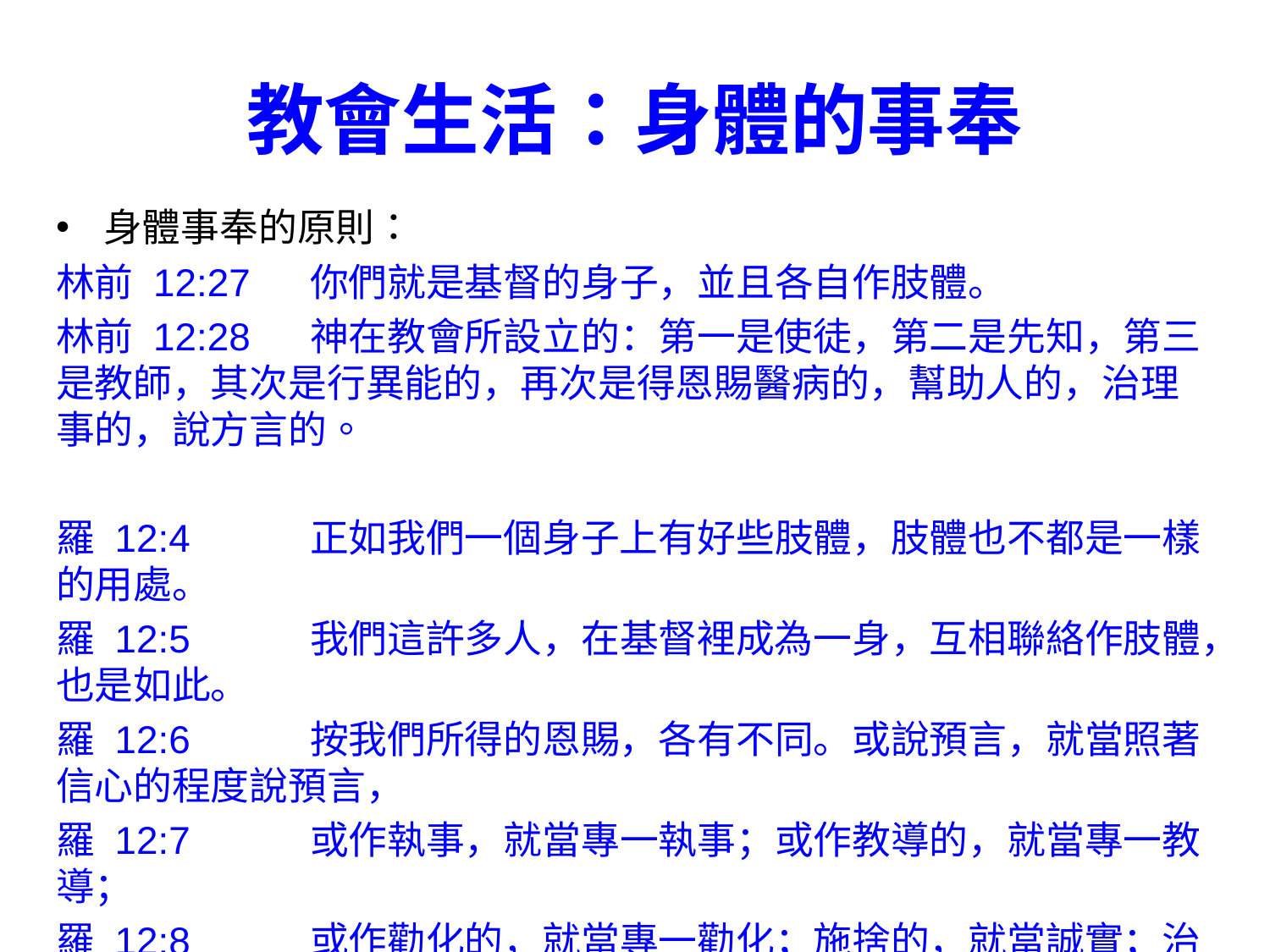

# 教會生活：身體的事奉
身體事奉的原則：
林前 12:27	你們就是基督的身子，並且各自作肢體。
林前 12:28	神在教會所設立的：第一是使徒，第二是先知，第三是教師，其次是行異能的，再次是得恩賜醫病的，幫助人的，治理事的，說方言的。

羅 12:4	正如我們一個身子上有好些肢體，肢體也不都是一樣的用處。
羅 12:5	我們這許多人，在基督裡成為一身，互相聯絡作肢體，也是如此。
羅 12:6	按我們所得的恩賜，各有不同。或說預言，就當照著信心的程度說預言，
羅 12:7	或作執事，就當專一執事；或作教導的，就當專一教導；
羅 12:8	或作勸化的，就當專一勸化；施捨的，就當誠實；治理的，就當殷勤；憐憫人的，就當甘心。